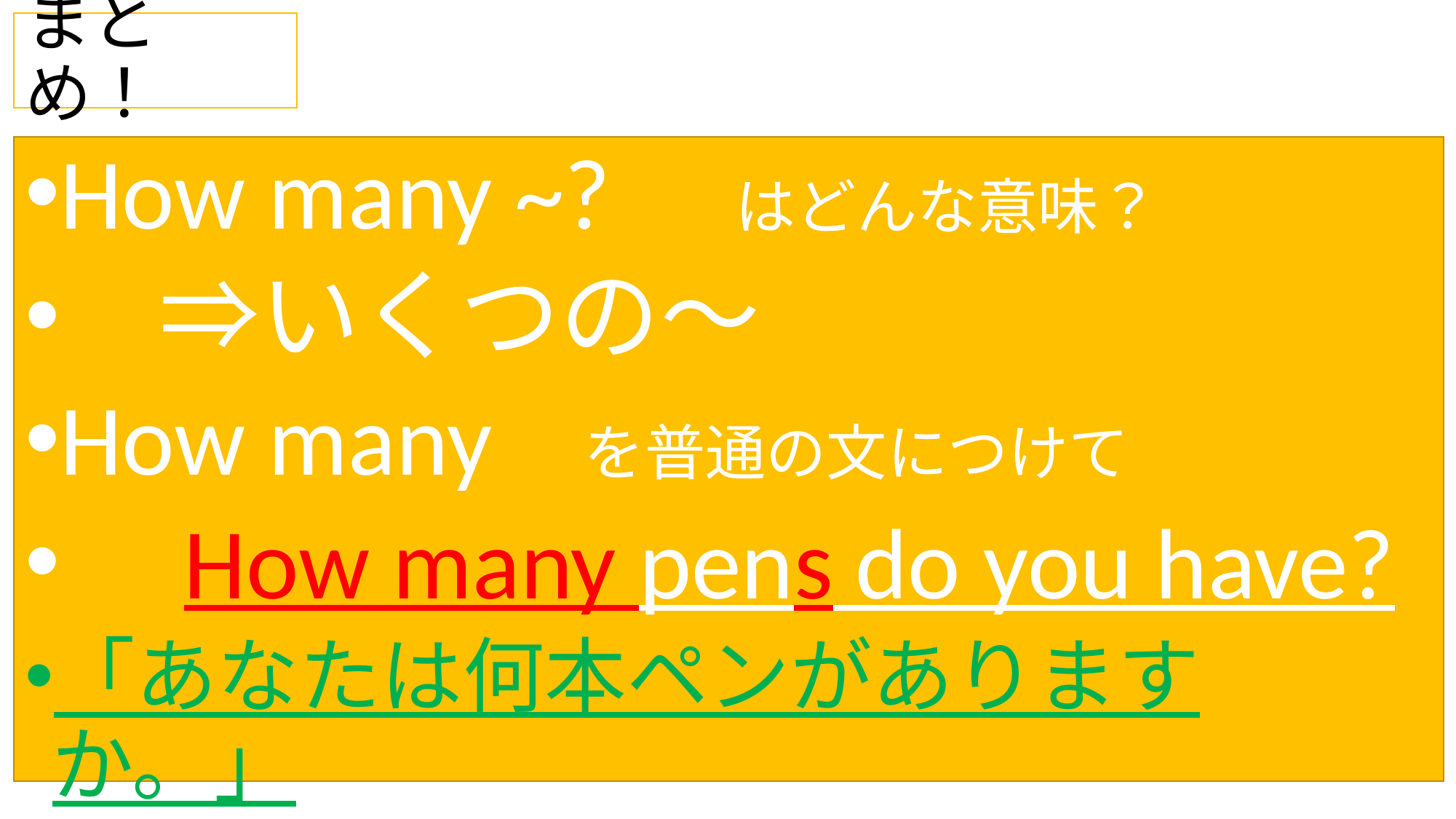

# まとめ！
How many ~?　はどんな意味？
　⇒いくつの～
How many   を普通の文につけて
　How many pens do you have?
「あなたは何本ペンがありますか。」